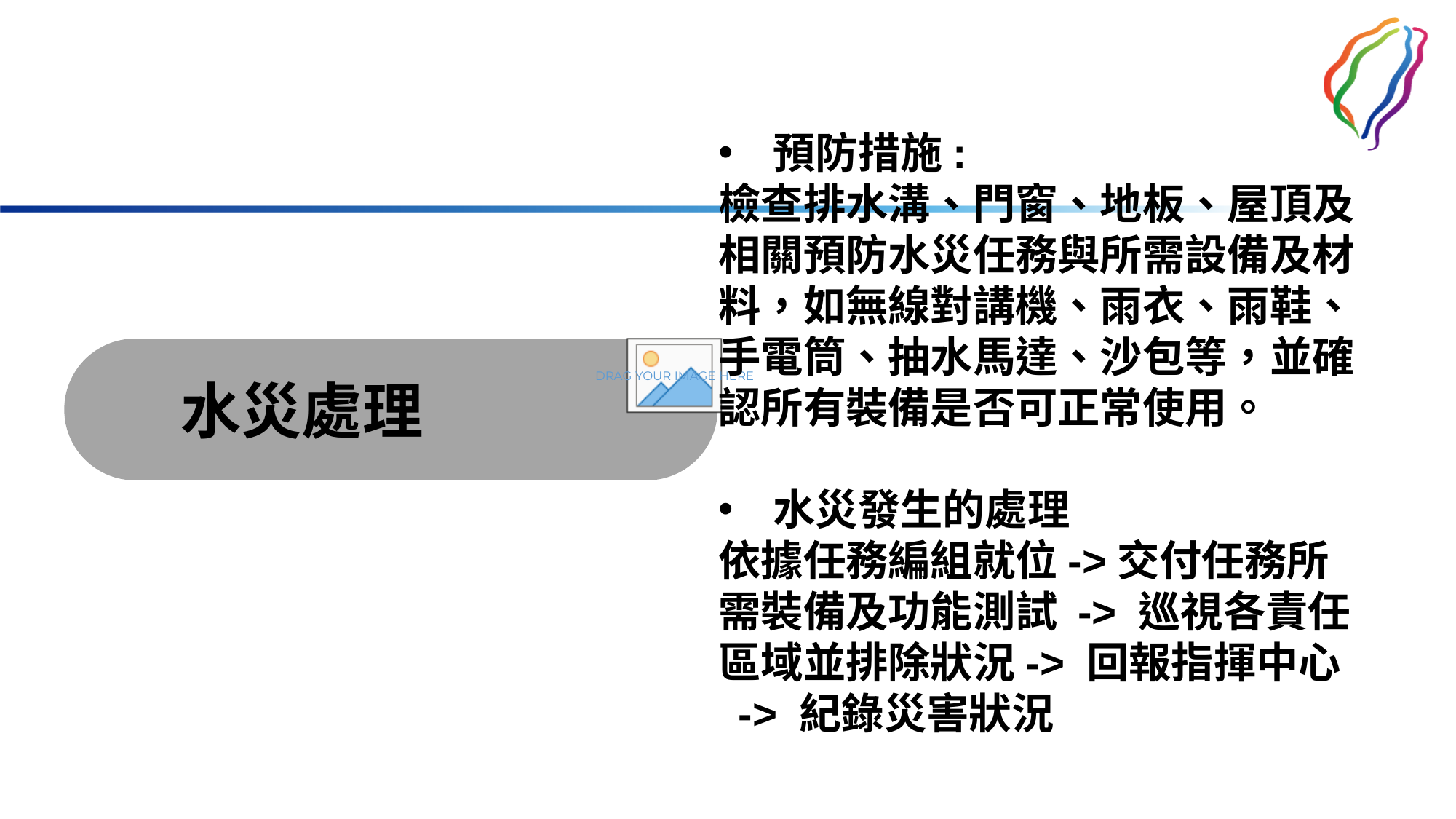

預防措施:
檢查排水溝、門窗、地板、屋頂及相關預防水災任務與所需設備及材料，如無線對講機、雨衣、雨鞋、手電筒、抽水馬達、沙包等，並確認所有裝備是否可正常使用。

水災發生的處理
依據任務編組就位->交付任務所需裝備及功能測試 -> 巡視各責任區域並排除狀況-> 回報指揮中心 -> 紀錄災害狀況

水災處理